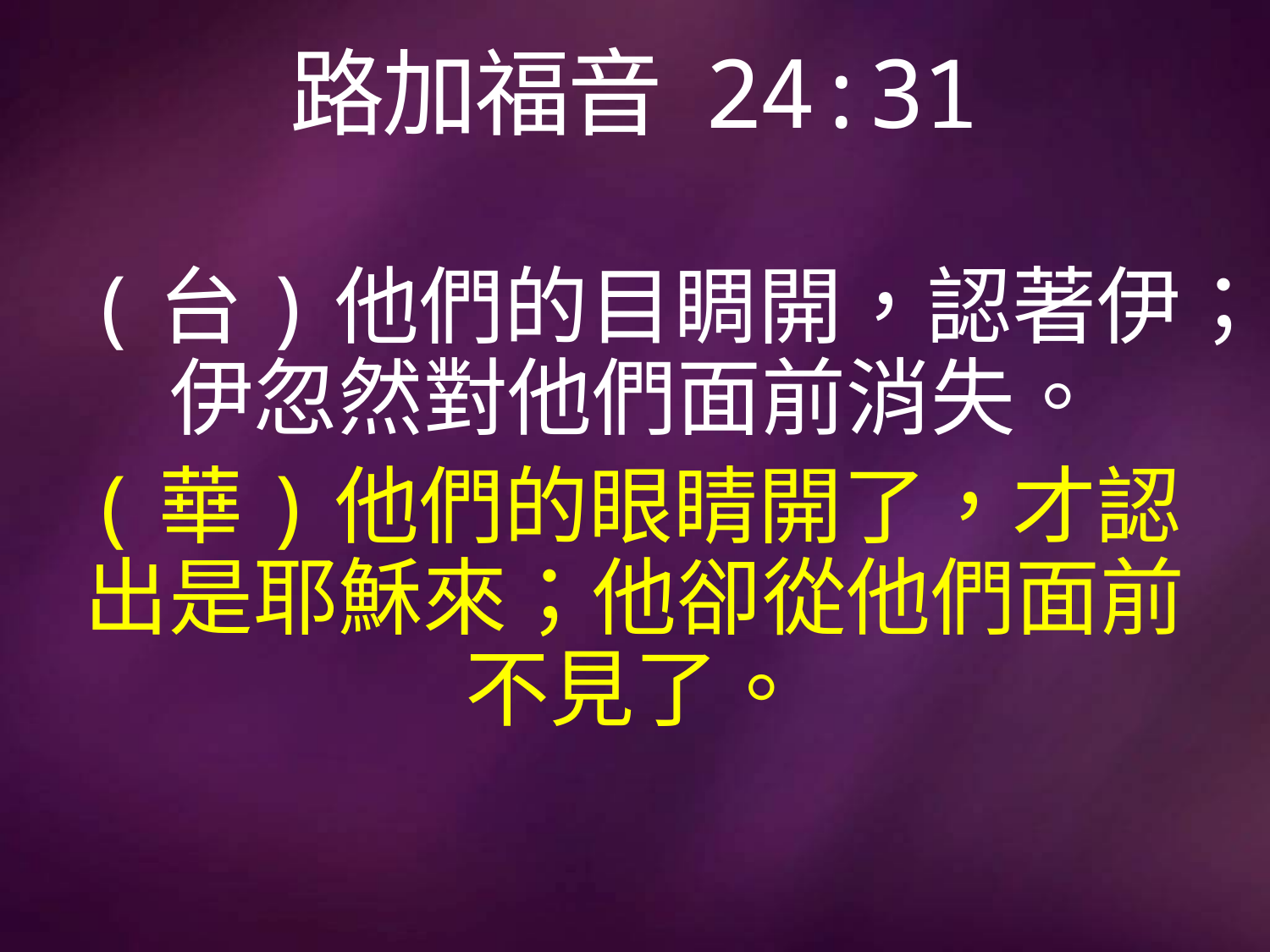

# 路加福音 24:31
(台)他們的目睭開，認著伊；伊忽然對他們面前消失。
(華)他們的眼睛開了，才認出是耶穌來；他卻從他們面前不見了。